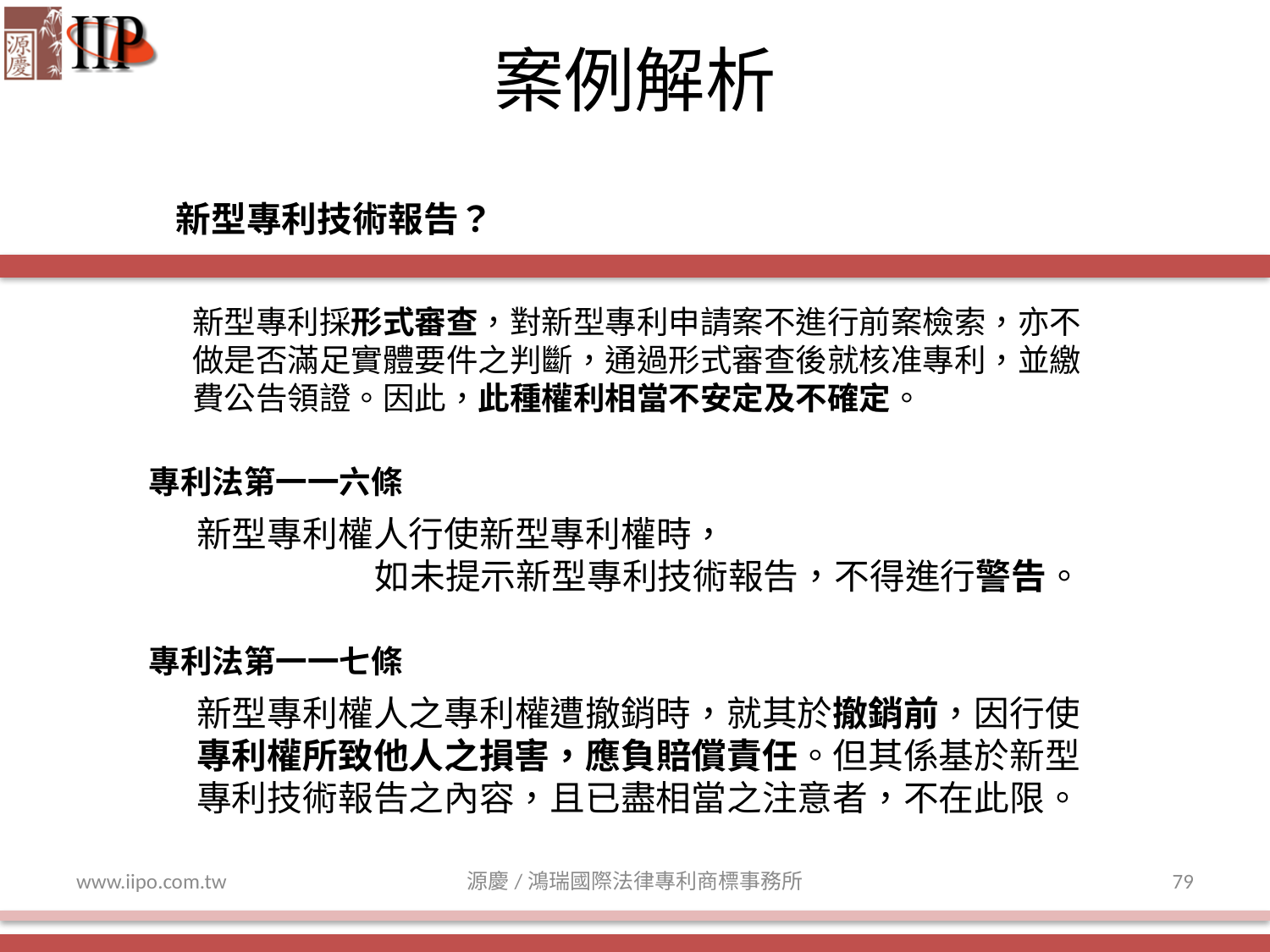

案例解析
新型專利技術報告？
新型專利採形式審查，對新型專利申請案不進行前案檢索，亦不做是否滿足實體要件之判斷，通過形式審查後就核准專利，並繳費公告領證。因此，此種權利相當不安定及不確定。
專利法第一一六條
新型專利權人行使新型專利權時，
如未提示新型專利技術報告，不得進行警告。
專利法第一一七條
新型專利權人之專利權遭撤銷時，就其於撤銷前，因行使專利權所致他人之損害，應負賠償責任。但其係基於新型專利技術報告之內容，且已盡相當之注意者，不在此限。
www.iipo.com.tw
源慶/鴻瑞國際法律專利商標事務所
79